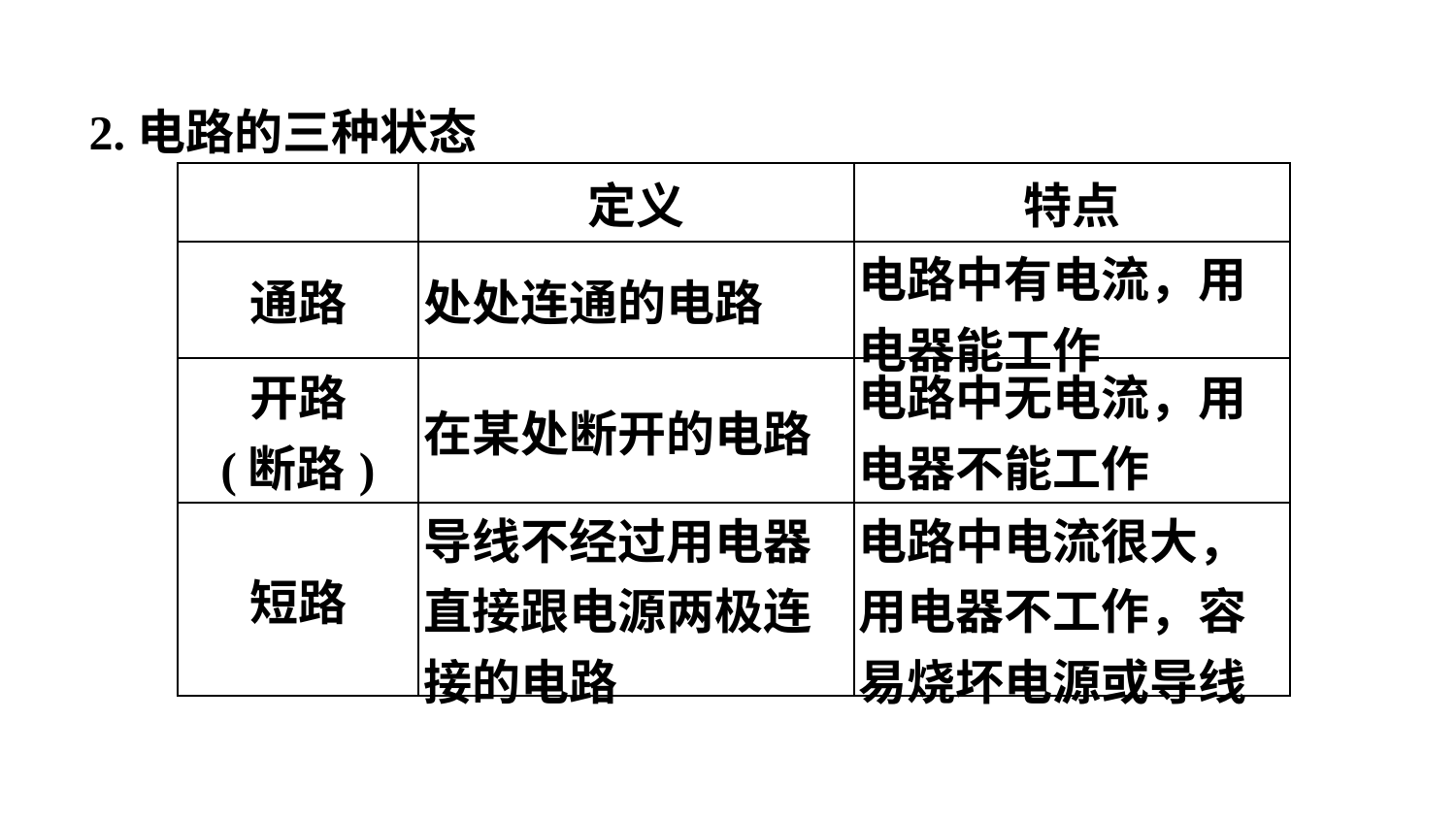

2.电路的三种状态
|  | 定义 | 特点 |
| --- | --- | --- |
| 通路 | 处处连通的电路 | 电路中有电流，用电器能工作 |
| 开路 (断路) | 在某处断开的电路 | 电路中无电流，用电器不能工作 |
| 短路 | 导线不经过用电器直接跟电源两极连接的电路 | 电路中电流很大，用电器不工作，容易烧坏电源或导线 |